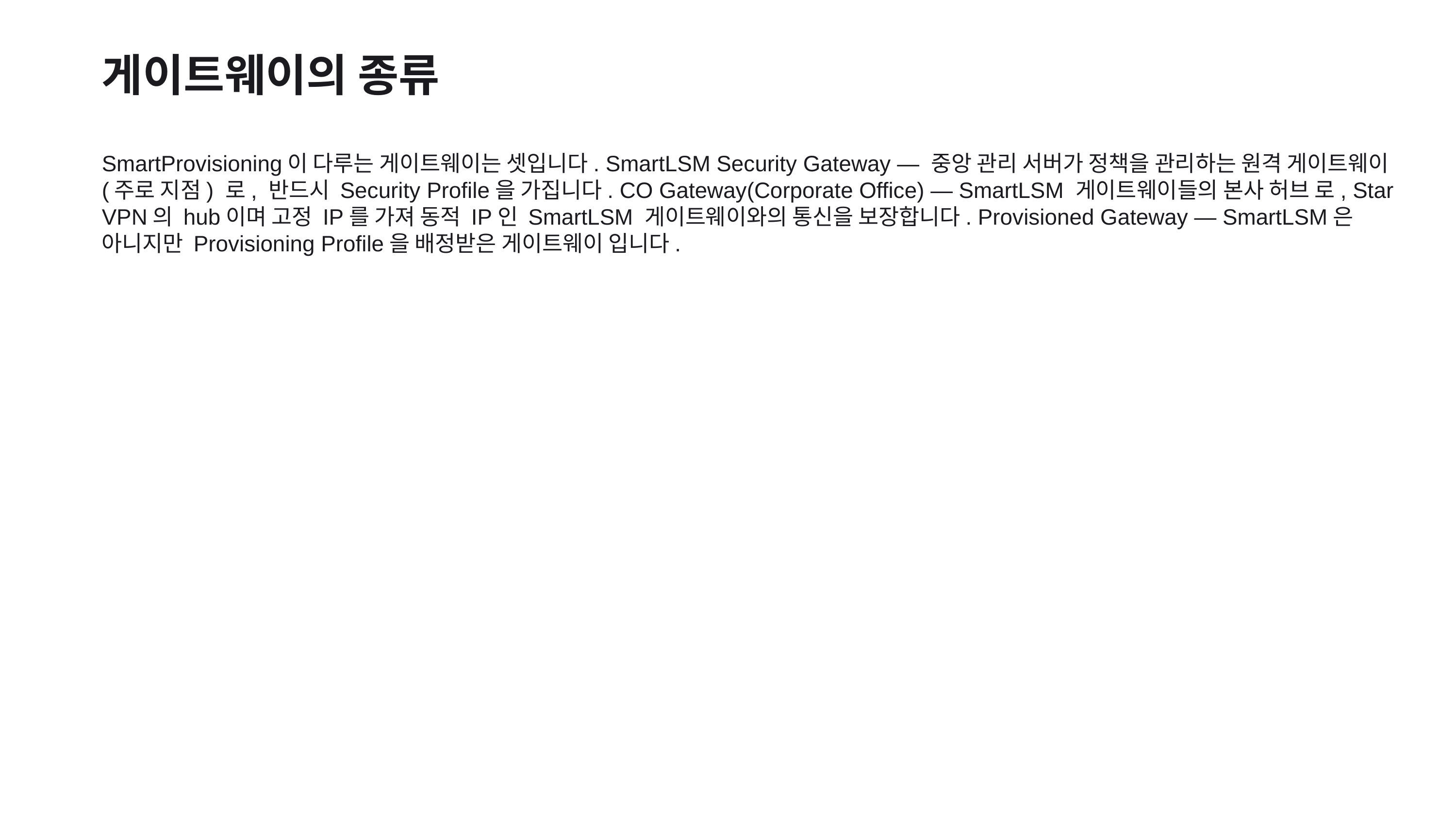

게이트웨이의 종류
SmartProvisioning이 다루는 게이트웨이는 셋입니다. SmartLSM Security Gateway — 중앙 관리 서버가 정책을 관리하는 원격 게이트웨이(주로 지점) 로, 반드시 Security Profile을 가집니다. CO Gateway(Corporate Office) — SmartLSM 게이트웨이들의 본사 허브 로, Star VPN의 hub이며 고정 IP를 가져 동적 IP인 SmartLSM 게이트웨이와의 통신을 보장합니다. Provisioned Gateway — SmartLSM은 아니지만 Provisioning Profile을 배정받은 게이트웨이 입니다.